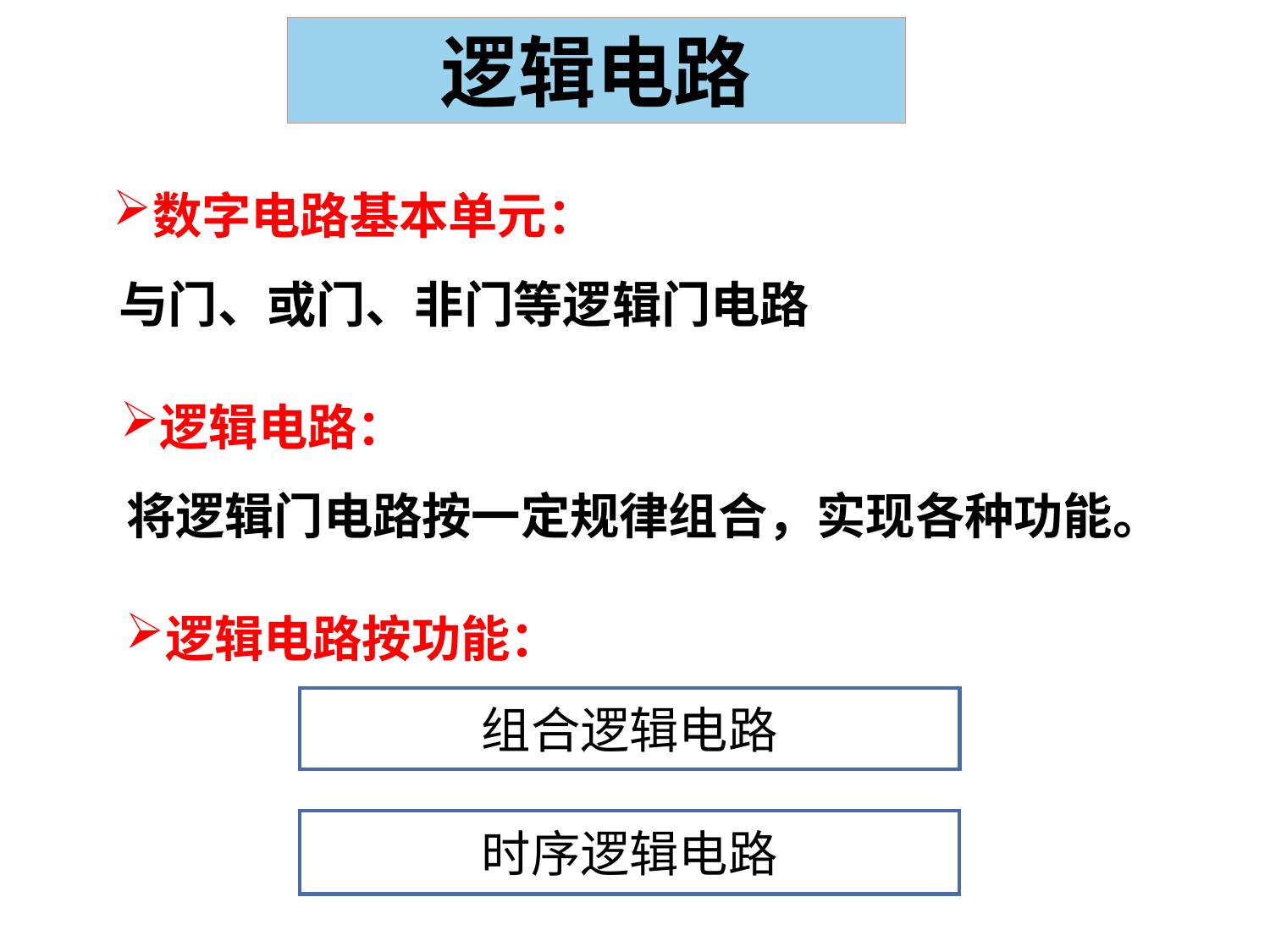

逻辑电路
数字电路基本单元：
   与门、或门、非门等逻辑门电路
逻辑电路：
   将逻辑门电路按一定规律组合，实现各种功能。
逻辑电路按功能：
组合逻辑电路
时序逻辑电路